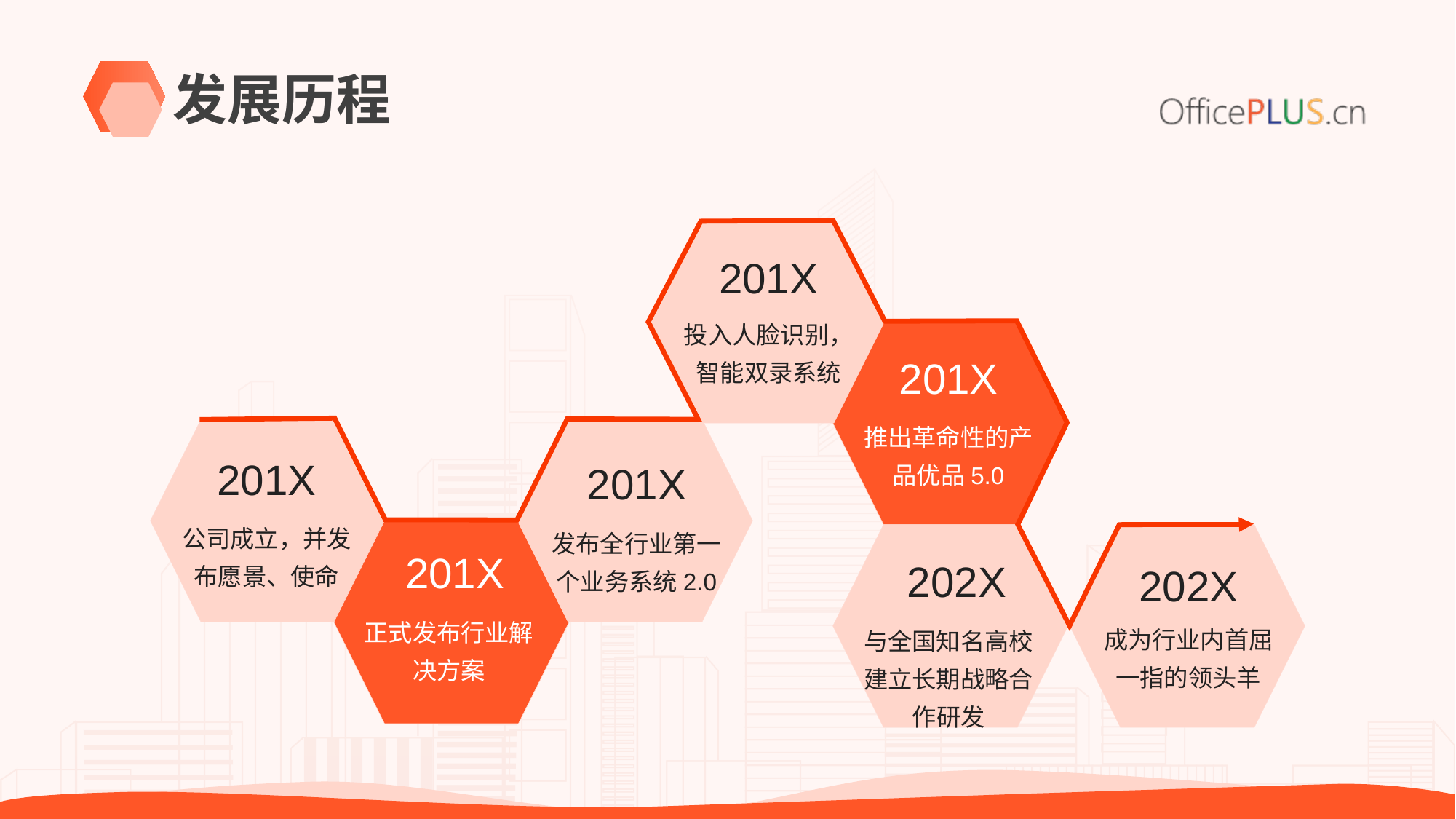

# 发展历程

201X
投入人脸识别，智能双录系统

201X
推出革命性的产品优品5.0

201X
201X
公司成立，并发布愿景、使命
发布全行业第一个业务系统2.0

201X
202X
202X
正式发布行业解决方案
成为行业内首屈一指的领头羊
与全国知名高校建立长期战略合作研发